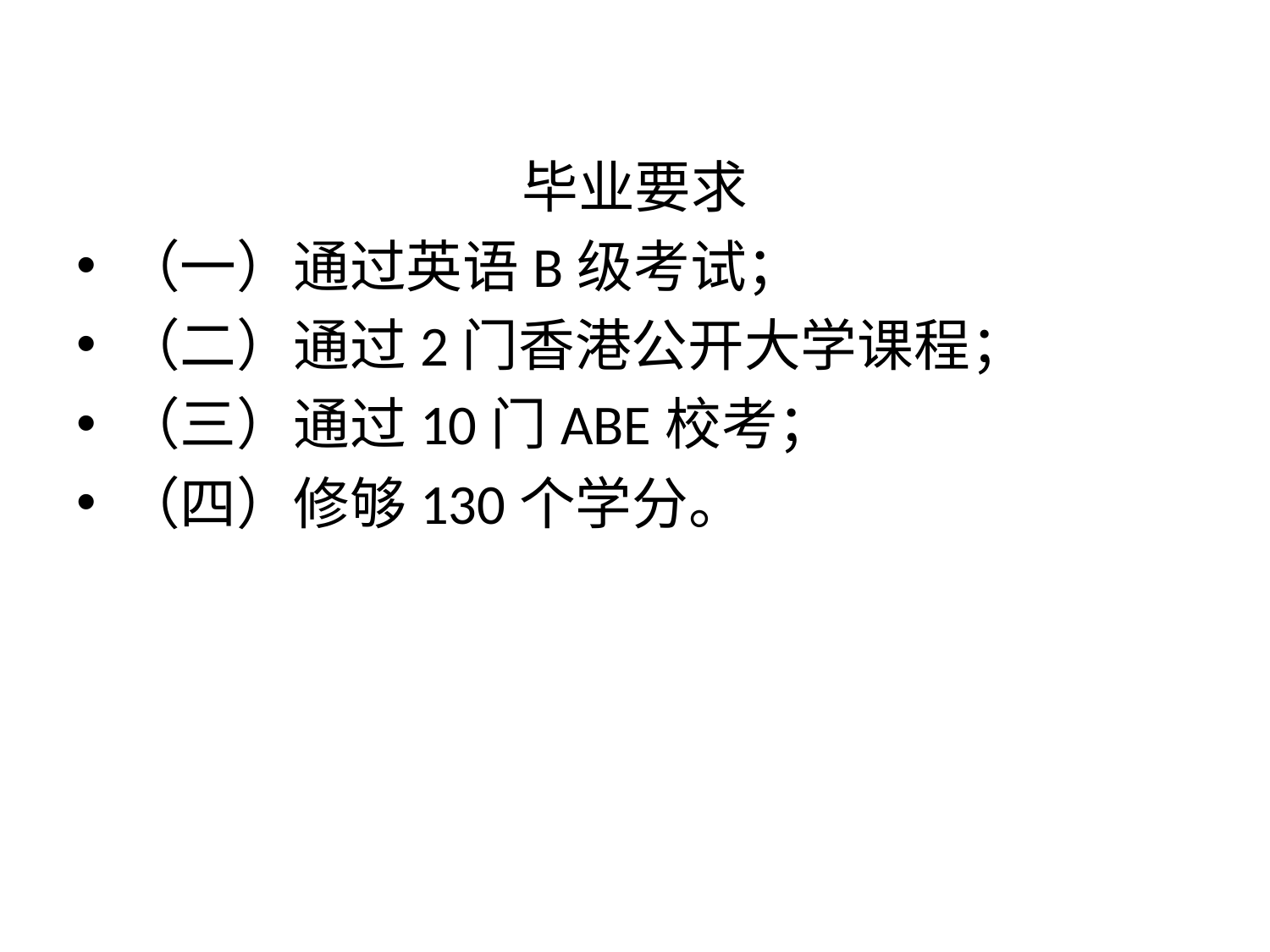

毕业要求
（一）通过英语B级考试；
（二）通过2门香港公开大学课程；
（三）通过10门ABE校考；
（四）修够130个学分。